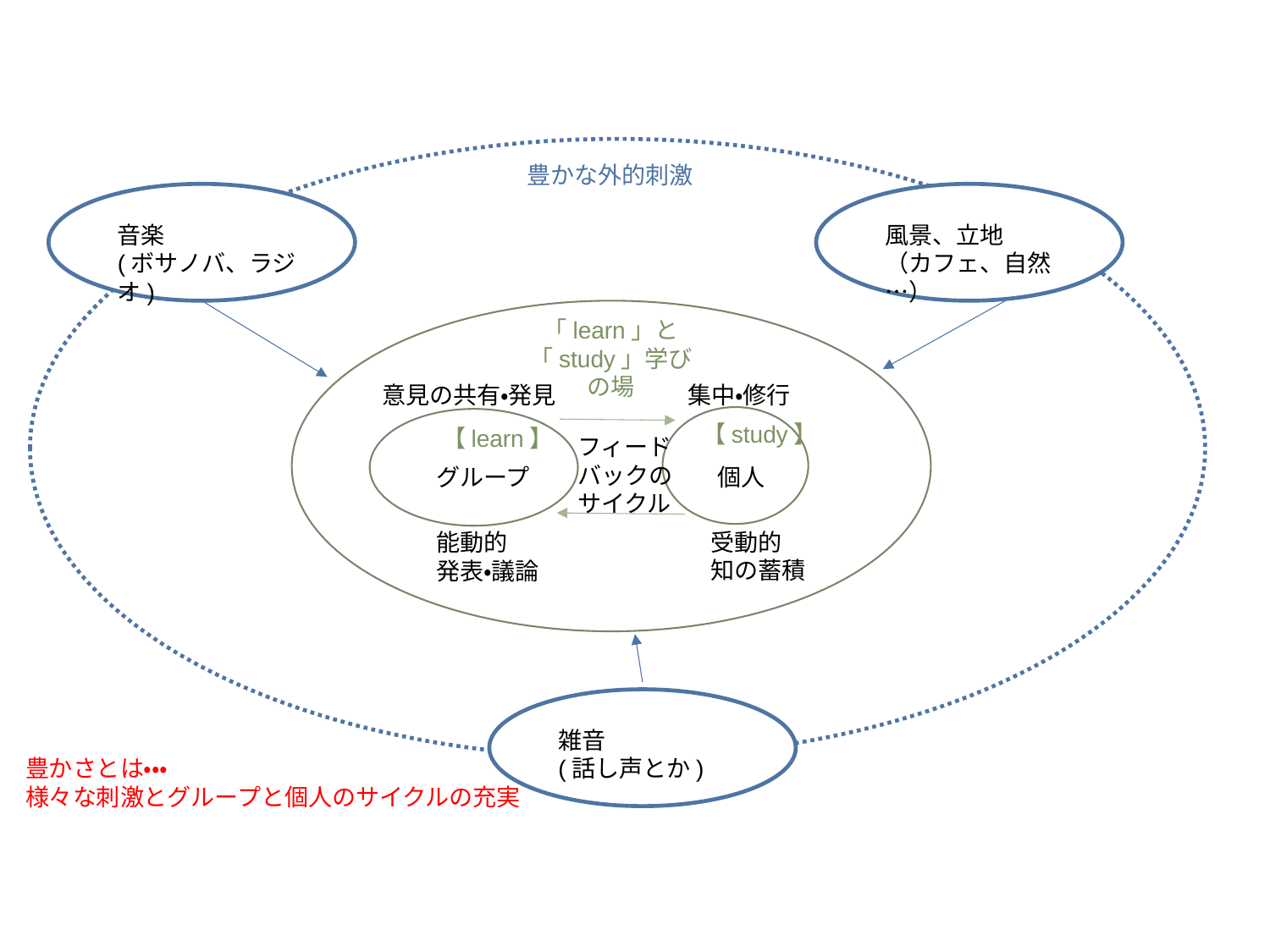

豊かな外的刺激

音楽
(ボサノバ、ラジオ)
風景、立地
（カフェ、自然…）

「learn」と「study」学びの場
意見の共有・発見
集中・修行

【study】
【learn】
フィードバックのサイクル
グループ
個人
能動的
受動的
知の蓄積
発表・議論

雑音
(話し声とか)
豊かさとは・・・
様々な刺激とグループと個人のサイクルの充実